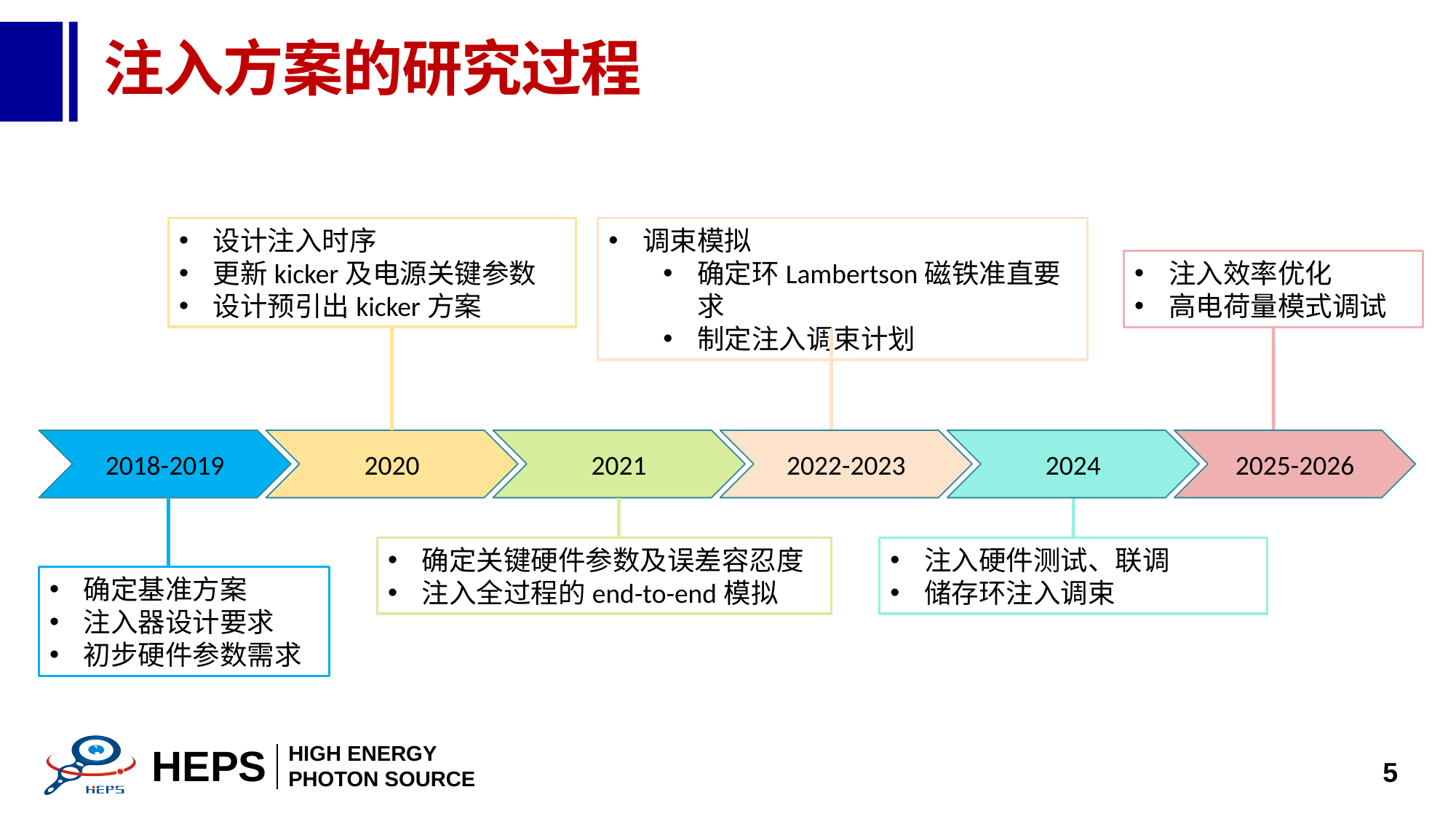

# 注入方案的研究过程
设计注入时序
更新kicker及电源关键参数
设计预引出kicker方案
调束模拟
确定环Lambertson磁铁准直要求
制定注入调束计划
注入效率优化
高电荷量模式调试
2018-2019
2020
2021
2022-2023
2024
2025-2026
确定关键硬件参数及误差容忍度
注入全过程的end-to-end模拟
注入硬件测试、联调
储存环注入调束
确定基准方案
注入器设计要求
初步硬件参数需求